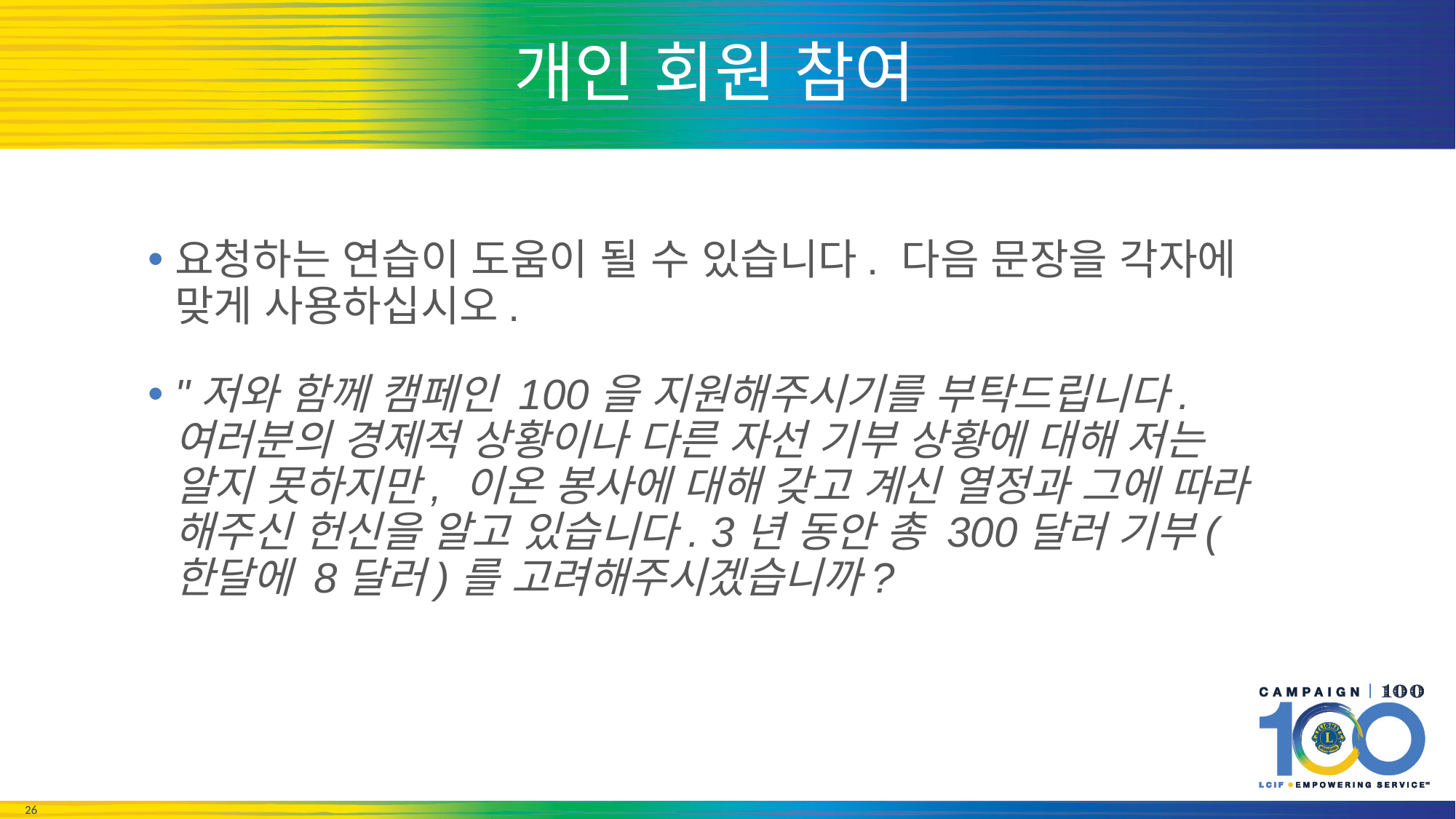

# 개인 회원 참여
요청하는 연습이 도움이 될 수 있습니다. 다음 문장을 각자에 맞게 사용하십시오.
"저와 함께 캠페인 100을 지원해주시기를 부탁드립니다. 여러분의 경제적 상황이나 다른 자선 기부 상황에 대해 저는 알지 못하지만, 이온 봉사에 대해 갖고 계신 열정과 그에 따라 해주신 헌신을 알고 있습니다. 3년 동안 총 300달러 기부(한달에 8달러)를 고려해주시겠습니까?